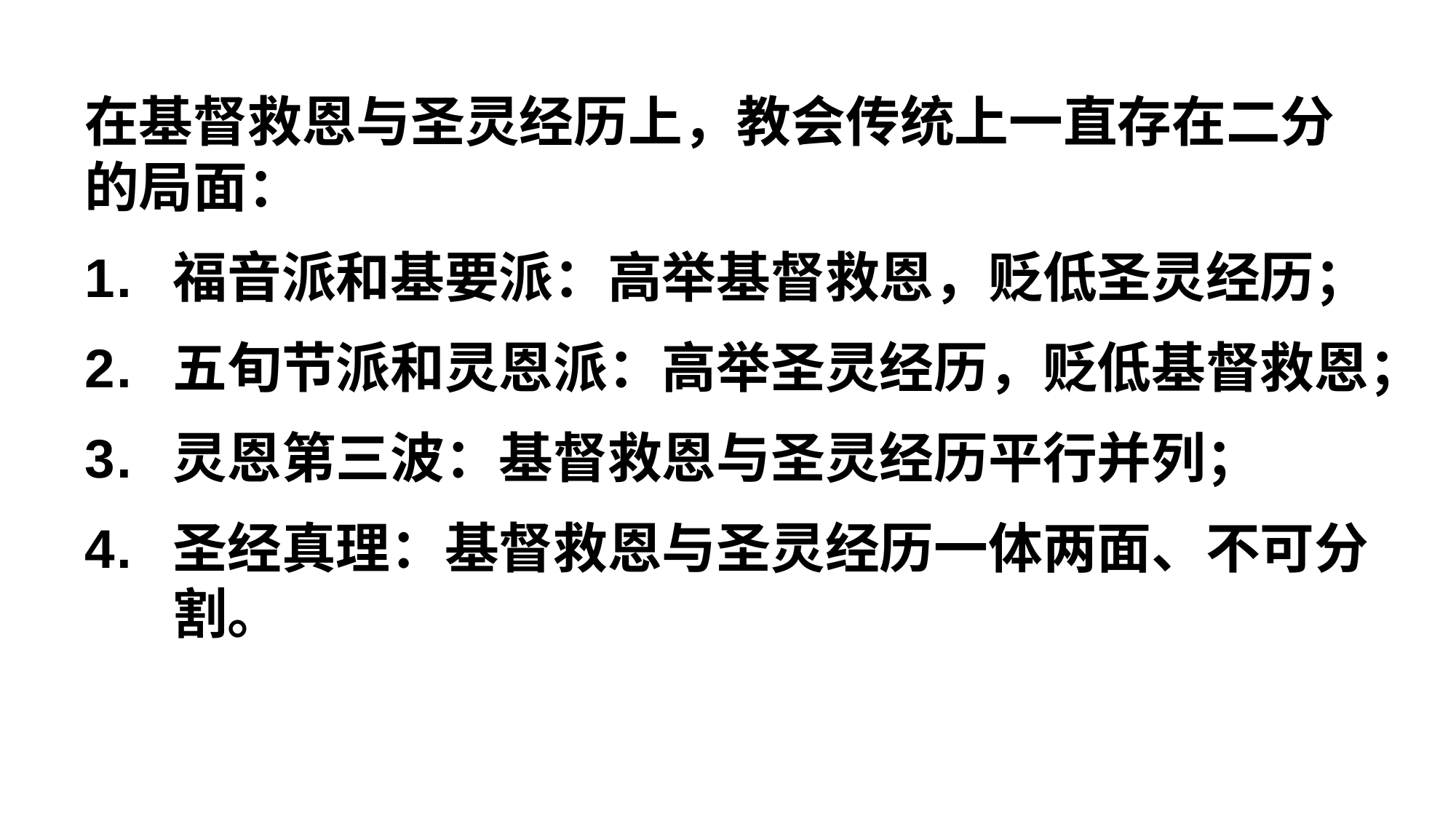

在基督救恩与圣灵经历上，教会传统上一直存在二分的局面：
福音派和基要派：高举基督救恩，贬低圣灵经历；
五旬节派和灵恩派：高举圣灵经历，贬低基督救恩；
灵恩第三波：基督救恩与圣灵经历平行并列；
圣经真理：基督救恩与圣灵经历一体两面、不可分割。